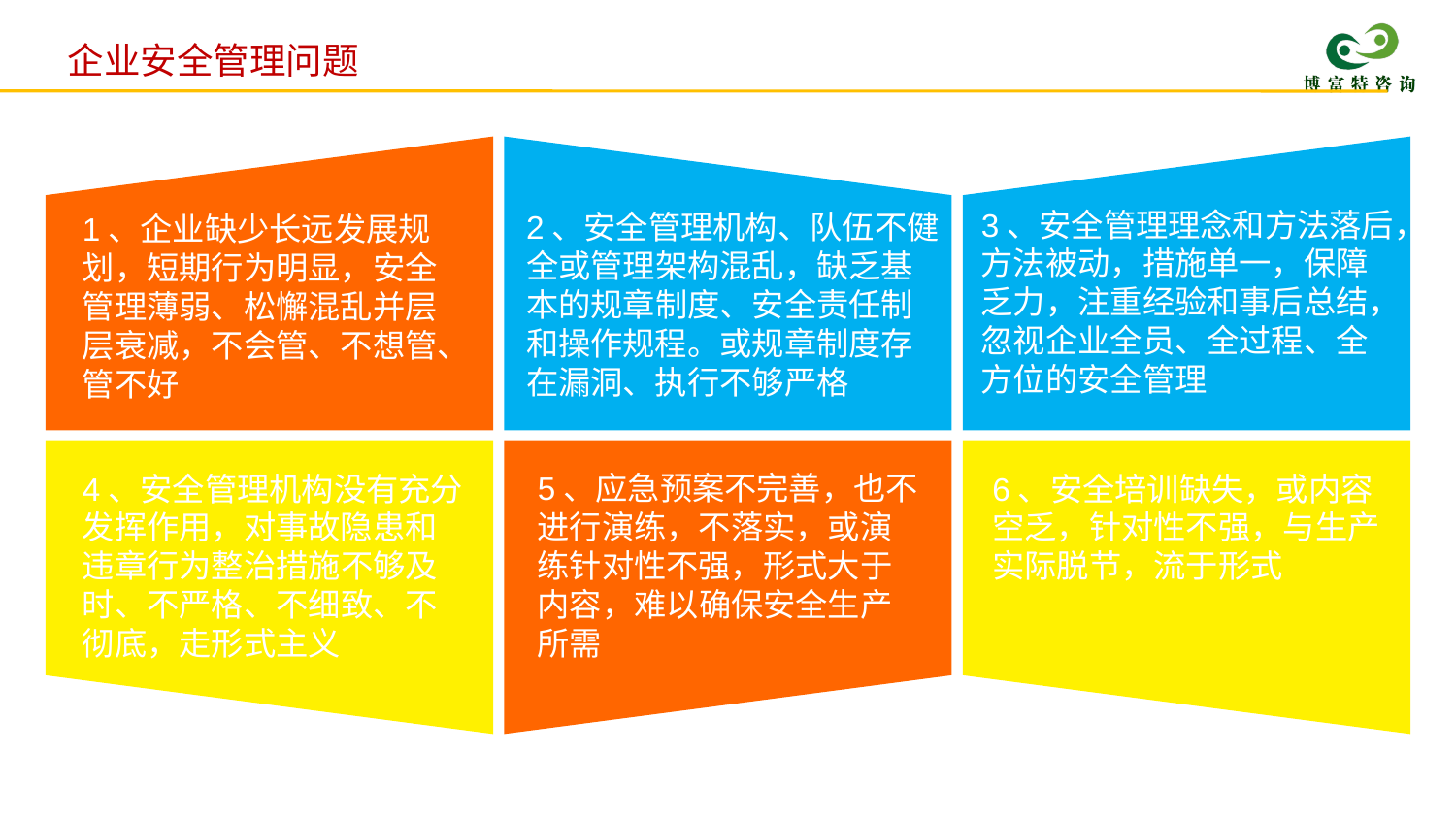

企业安全管理问题

3、安全管理理念和方法落后，方法被动，措施单一，保障乏力，注重经验和事后总结，忽视企业全员、全过程、全方位的安全管理
2、安全管理机构、队伍不健全或管理架构混乱，缺乏基本的规章制度、安全责任制和操作规程。或规章制度存在漏洞、执行不够严格
1、企业缺少长远发展规划，短期行为明显，安全管理薄弱、松懈混乱并层层衰减，不会管、不想管、管不好
5、应急预案不完善，也不进行演练，不落实，或演练针对性不强，形式大于内容，难以确保安全生产所需
4、安全管理机构没有充分发挥作用，对事故隐患和违章行为整治措施不够及时、不严格、不细致、不彻底，走形式主义
6、安全培训缺失，或内容空乏，针对性不强，与生产实际脱节，流于形式